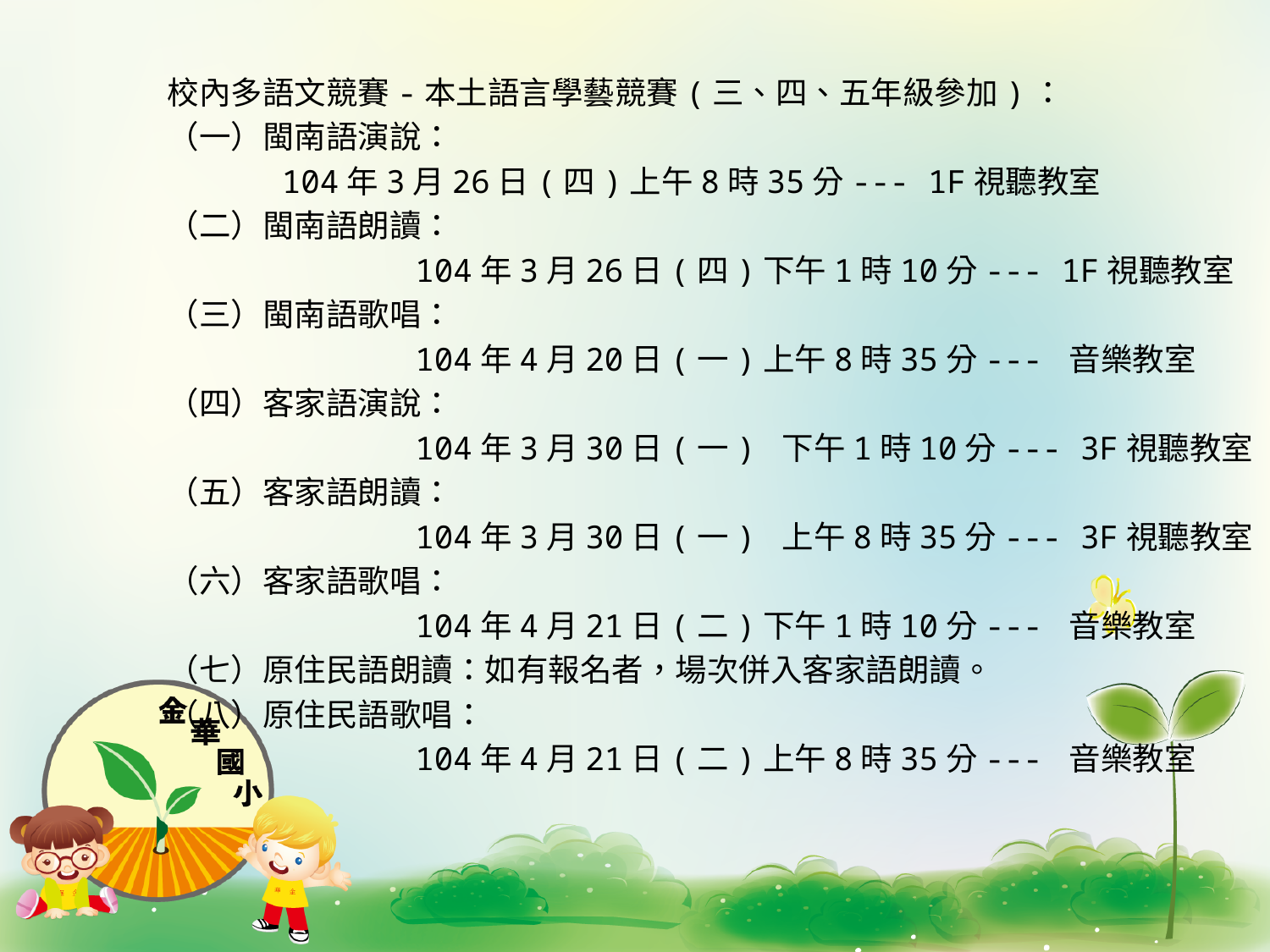

校內多語文競賽-本土語言學藝競賽(三、四、五年級參加)：
（一）閩南語演說：
      104年3月26日(四)上午8時35分--- 1F視聽教室
（二）閩南語朗讀：
             104年3月26日(四)下午1時10分--- 1F視聽教室
（三）閩南語歌唱：
             104年4月20日(一)上午8時35分--- 音樂教室
（四）客家語演說：
             104年3月30日(一) 下午1時10分--- 3F視聽教室
（五）客家語朗讀：
             104年3月30日(一) 上午8時35分--- 3F視聽教室
（六）客家語歌唱：
             104年4月21日(二)下午1時10分--- 音樂教室
（七）原住民語朗讀：如有報名者，場次併入客家語朗讀。
（八）原住民語歌唱：
             104年4月21日(二)上午8時35分--- 音樂教室